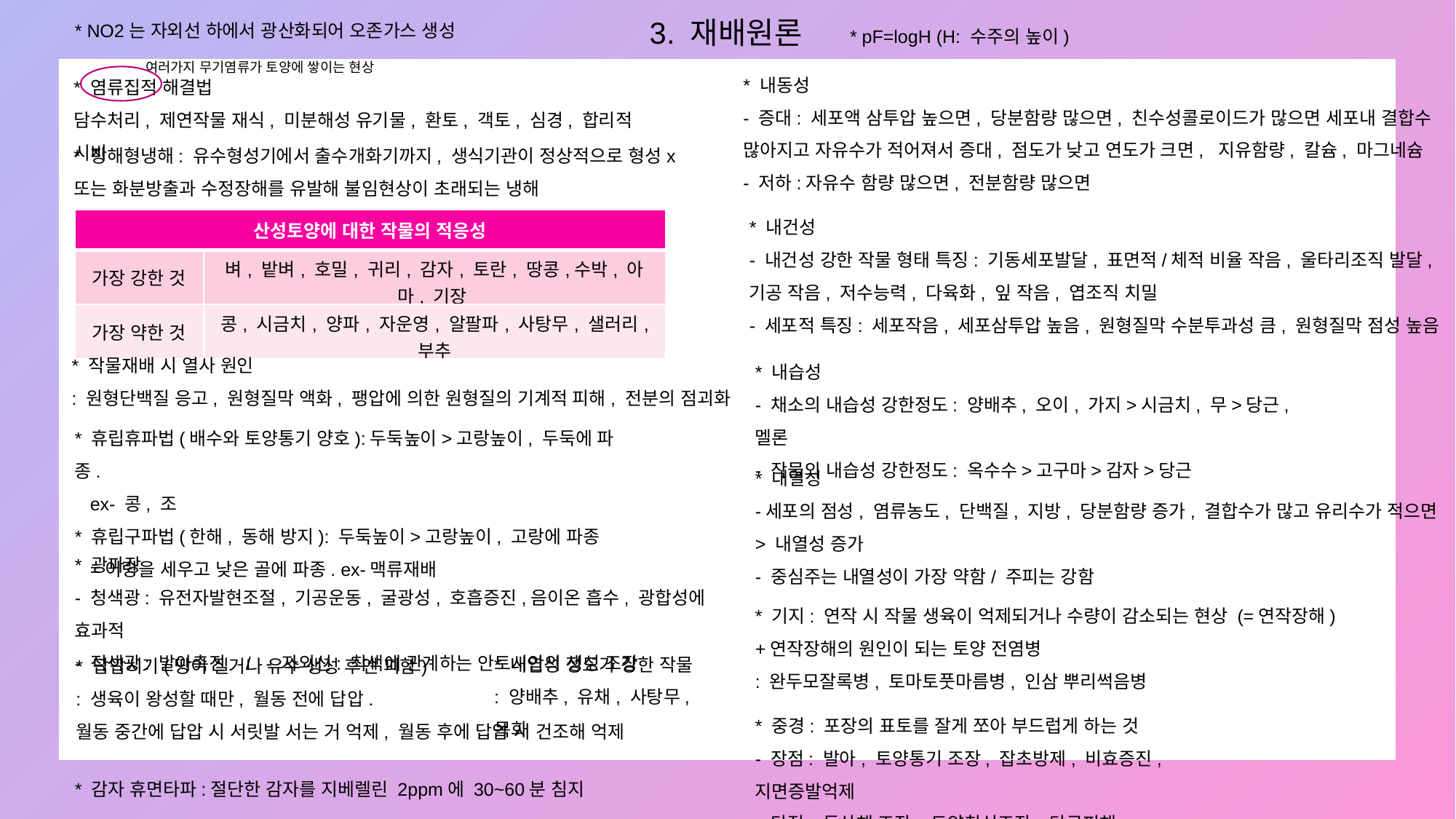

3. 재배원론
* NO2는 자외선 하에서 광산화되어 오존가스 생성
* pF=logH (H: 수주의 높이)
여러가지 무기염류가 토양에 쌓이는 현상
* 내동성
- 증대: 세포액 삼투압 높으면, 당분함량 많으면, 친수성콜로이드가 많으면 세포내 결합수 많아지고 자유수가 적어져서 증대, 점도가 낮고 연도가 크면,  지유함량, 칼슘, 마그네슘
- 저하:자유수 함량 많으면, 전분함량 많으면
* 염류집적 해결법
담수처리, 제연작물 재식, 미분해성 유기물, 환토, 객토, 심경, 합리적 시비

* 장해형냉해: 유수형성기에서 출수개화기까지, 생식기관이 정상적으로 형성x 또는 화분방출과 수정장해를 유발해 불임현상이 초래되는 냉해
* 내건성
- 내건성 강한 작물 형태 특징: 기동세포발달, 표면적/체적 비율 작음, 울타리조직 발달, 기공 작음, 저수능력, 다육화, 잎 작음, 엽조직 치밀
- 세포적 특징: 세포작음, 세포삼투압 높음, 원형질막 수분투과성 큼, 원형질막 점성 높음
| 산성토양에 대한 작물의 적응성 |  |
| --- | --- |
| 가장 강한 것 | 벼, 밭벼, 호밀, 귀리, 감자, 토란, 땅콩,수박, 아마, 기장 |
| 가장 약한 것 | 콩, 시금치, 양파, 자운영, 알팔파, 사탕무, 샐러리, 부추 |
* 작물재배 시 열사 원인
: 원형단백질 응고, 원형질막 액화, 팽압에 의한 원형질의 기계적 피해, 전분의 점괴화
* 내습성
- 채소의 내습성 강한정도: 양배추, 오이, 가지>시금치, 무>당근, 멜론
- 작물의 내습성 강한정도: 옥수수>고구마>감자>당근
* 휴립휴파법(배수와 토양통기 양호):두둑높이>고랑높이, 두둑에 파종.
   ex- 콩, 조
* 휴립구파법(한해, 동해 방지): 두둑높이>고랑높이, 고랑에 파종
   =이랑을 세우고 낮은 골에 파종. ex-맥류재배
* 내열성
-세포의 점성, 염류농도, 단백질, 지방, 당분함량 증가, 결합수가 많고 유리수가 적으면
> 내열성 증가
- 중심주는 내열성이 가장 약함/ 주피는 강함
* 광파장
- 청색광: 유전자발현조절, 기공운동, 굴광성, 호흡증진,음이온 흡수, 광합성에 효과적
- 적색광: 발아촉진   /   - 자외선: 착색에 관계하는 안토시안의 생성 조장
* 기지: 연작 시 작물 생육이 억제되거나 수량이 감소되는 현상 (=연작장해)
+연작장해의 원인이 되는 토양 전염병
: 완두모잘록병, 토마토풋마름병, 인삼 뿌리썩음병
* 내염성 정도가 강한 작물
: 양배추, 유채, 사탕무, 목화
* 답압시기(땅이 질거나 유수 생성 후엔 피함)
: 생육이 왕성할 때만, 월동 전에 답압.
월동 중간에 답압 시 서릿발 서는 거 억제, 월동 후에 답압 시 건조해 억제
* 중경: 포장의 표토를 잘게 쪼아 부드럽게 하는 것
- 장점: 발아, 토양통기 조장, 잡초방제, 비효증진, 지면증발억제
- 단점: 동상해 조장, 토양침식조장, 단근피해
* 감자 휴면타파:절단한 감자를 지베렐린 2ppm에 30~60분 침지